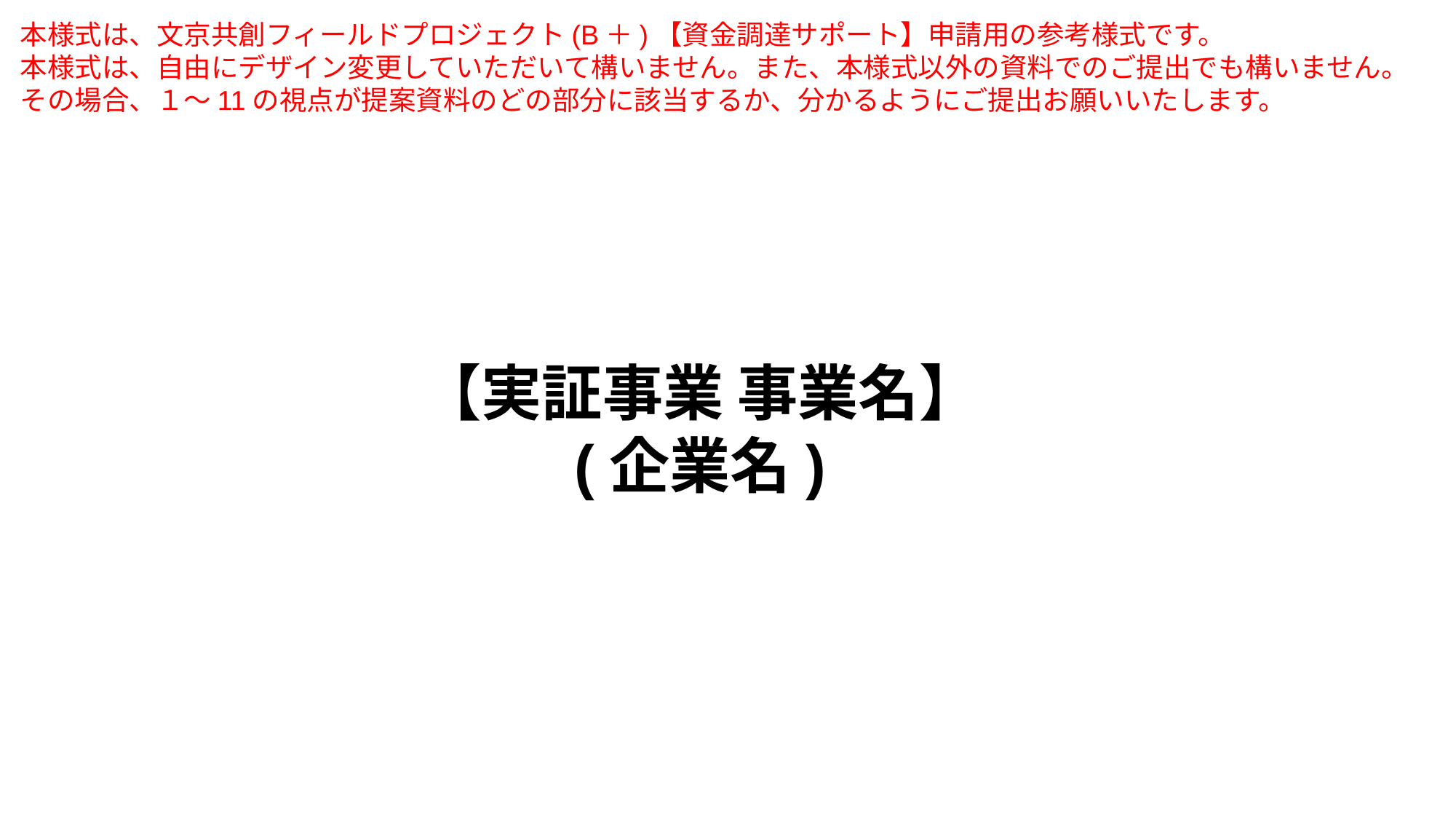

本様式は、文京共創フィールドプロジェクト(B＋)【資金調達サポート】申請用の参考様式です。
本様式は、自由にデザイン変更していただいて構いません。また、本様式以外の資料でのご提出でも構いません。その場合、１～11の視点が提案資料のどの部分に該当するか、分かるようにご提出お願いいたします。
【実証事業 事業名】
(企業名)